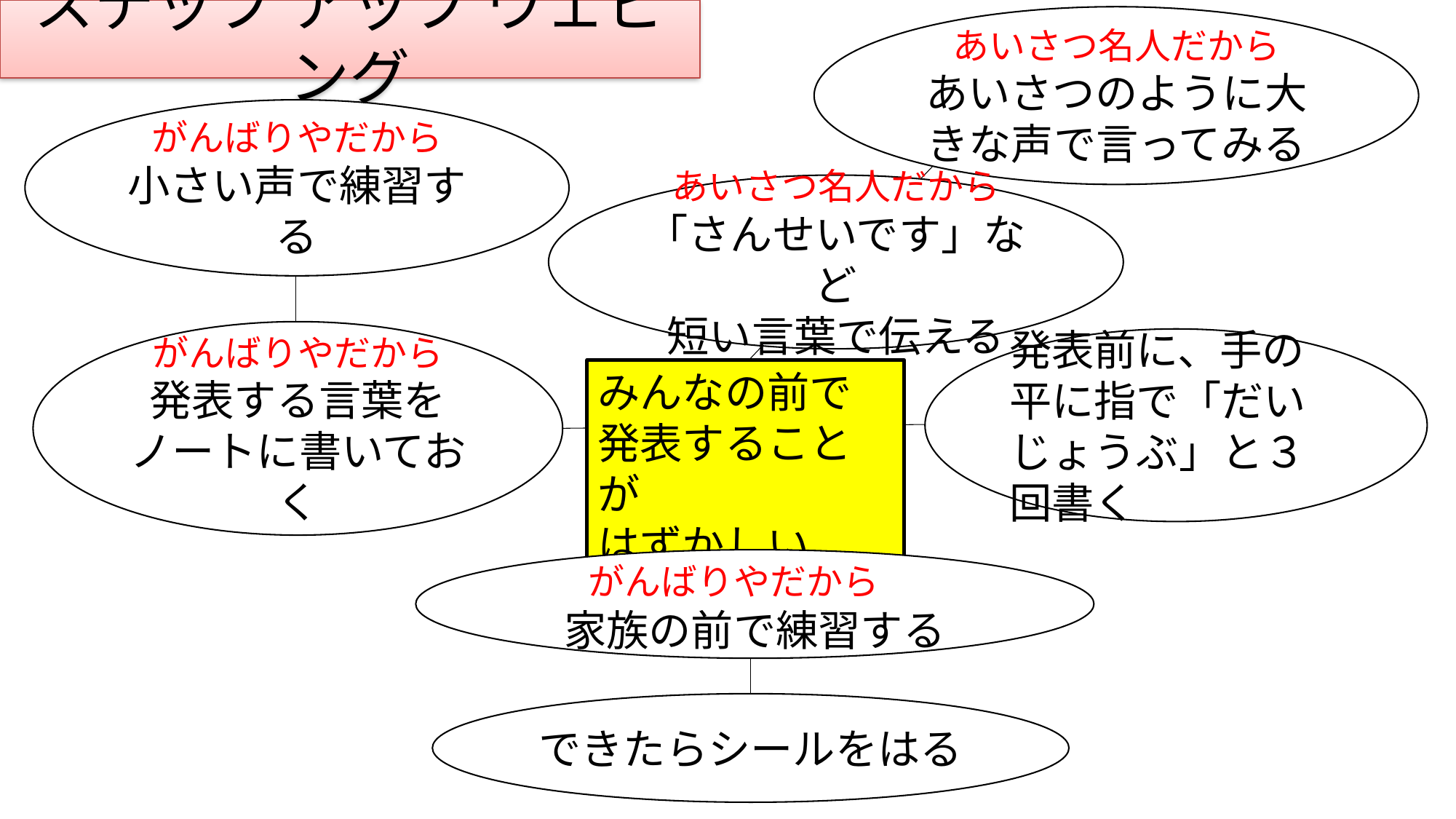

ステップ アップ ウェビング
あいさつ名人だから
あいさつのように大きな声で言ってみる
がんばりやだから
小さい声で練習する
あいさつ名人だから
「さんせいです」など
短い言葉で伝える
がんばりやだから
発表する言葉をノートに書いておく
発表前に、手の平に指で「だいじょうぶ」と３回書く
みんなの前で
発表することが
はずかしい
がんばりやだから
家族の前で練習する
できたらシールをはる